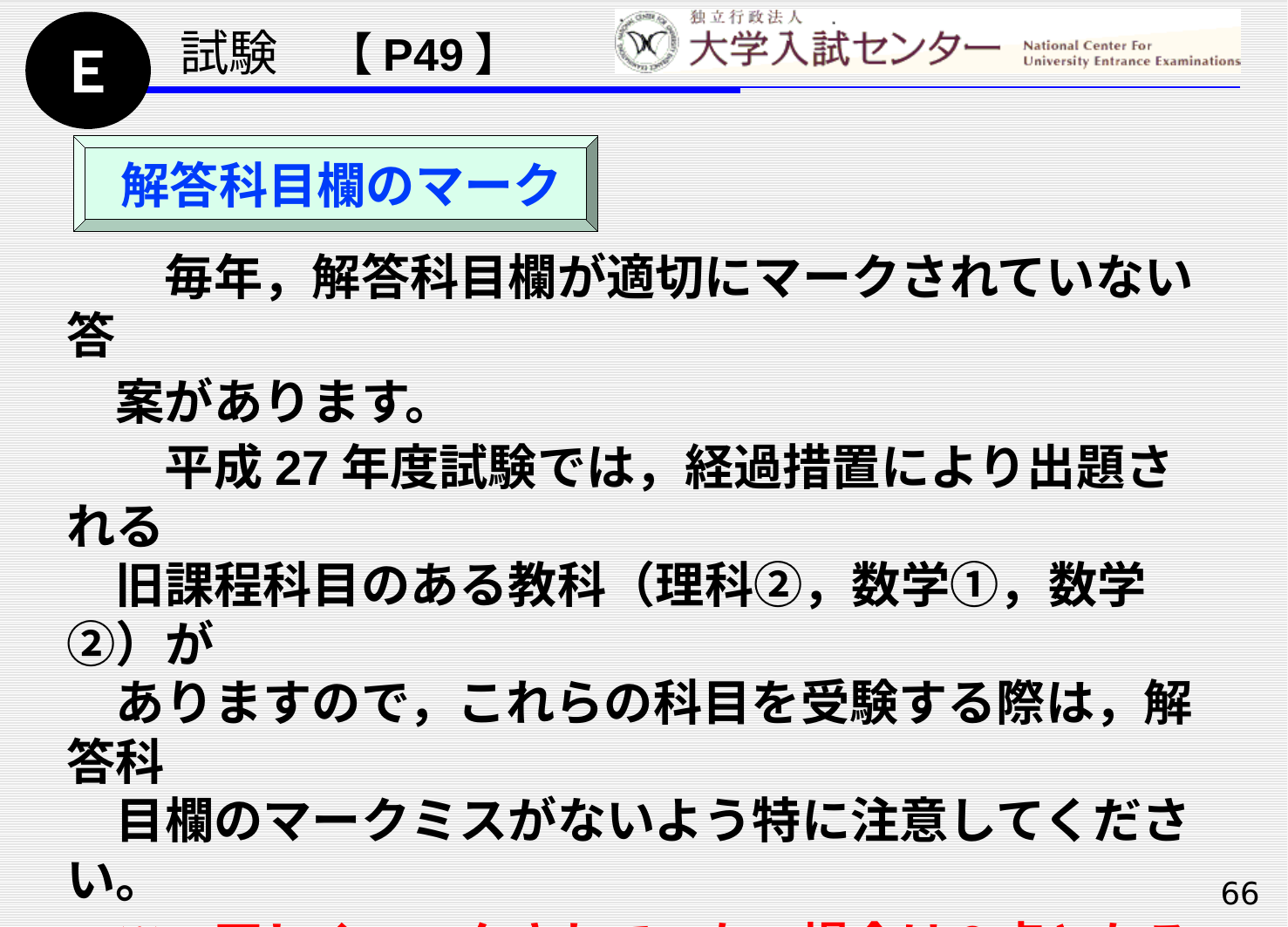

Ｅ
試験　【P49】
 解答科目欄のマーク
　　毎年，解答科目欄が適切にマークされていない答
　案があります。
　　平成27年度試験では，経過措置により出題される　
　旧課程科目のある教科（理科②，数学①，数学②）が
　ありますので，これらの科目を受験する際は，解答科
　目欄のマークミスがないよう特に注意してください。
　※　正しくマークされていない場合は０点となることが
　　あります。
66